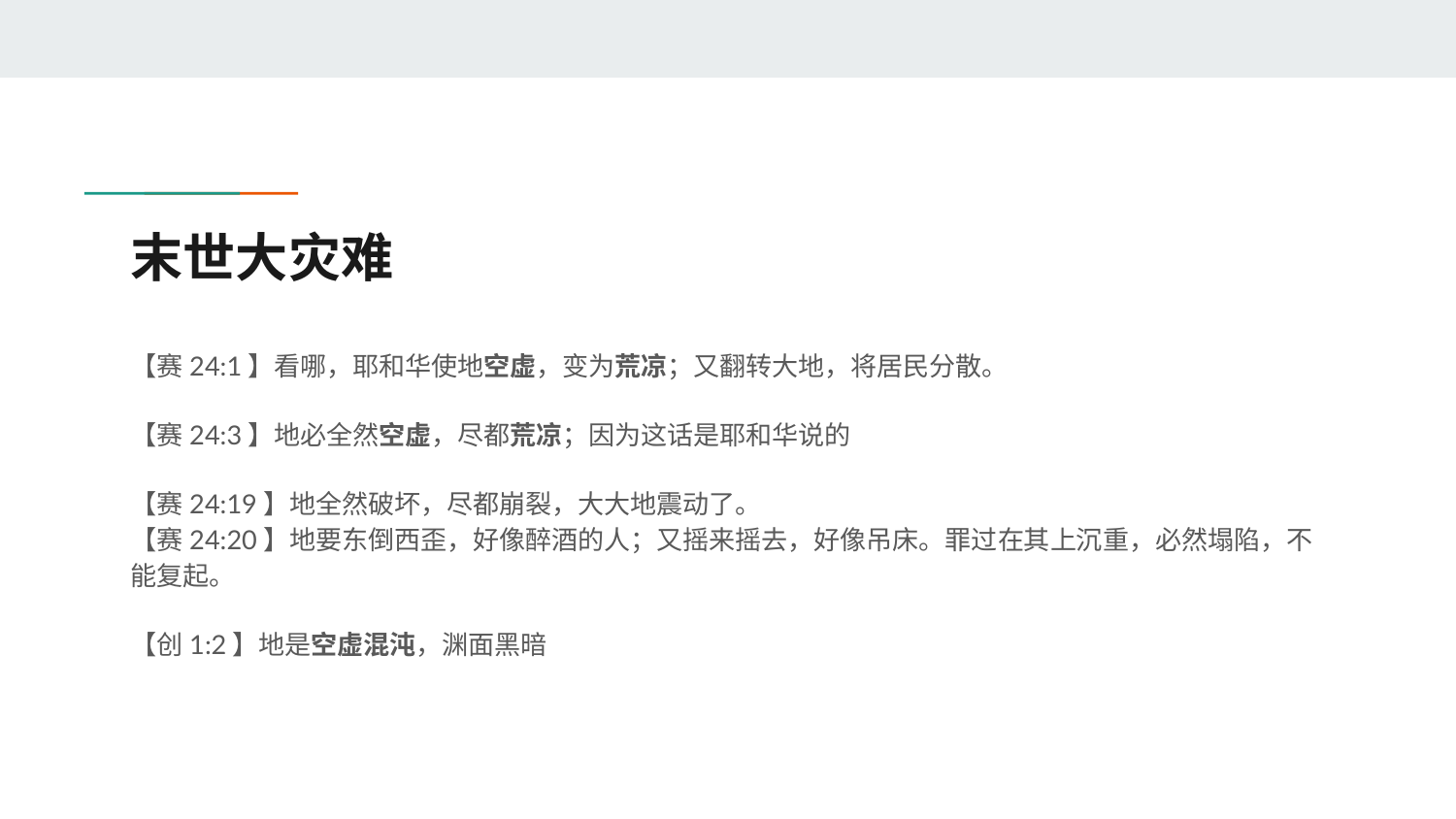

# 末世大灾难
【赛24:1】看哪，耶和华使地空虚，变为荒凉；又翻转大地，将居民分散。
【赛24:3】地必全然空虚，尽都荒凉；因为这话是耶和华说的
【赛24:19】地全然破坏，尽都崩裂，大大地震动了。
【赛24:20】地要东倒西歪，好像醉酒的人；又摇来摇去，好像吊床。罪过在其上沉重，必然塌陷，不能复起。
【创1:2】地是空虚混沌，渊面黑暗